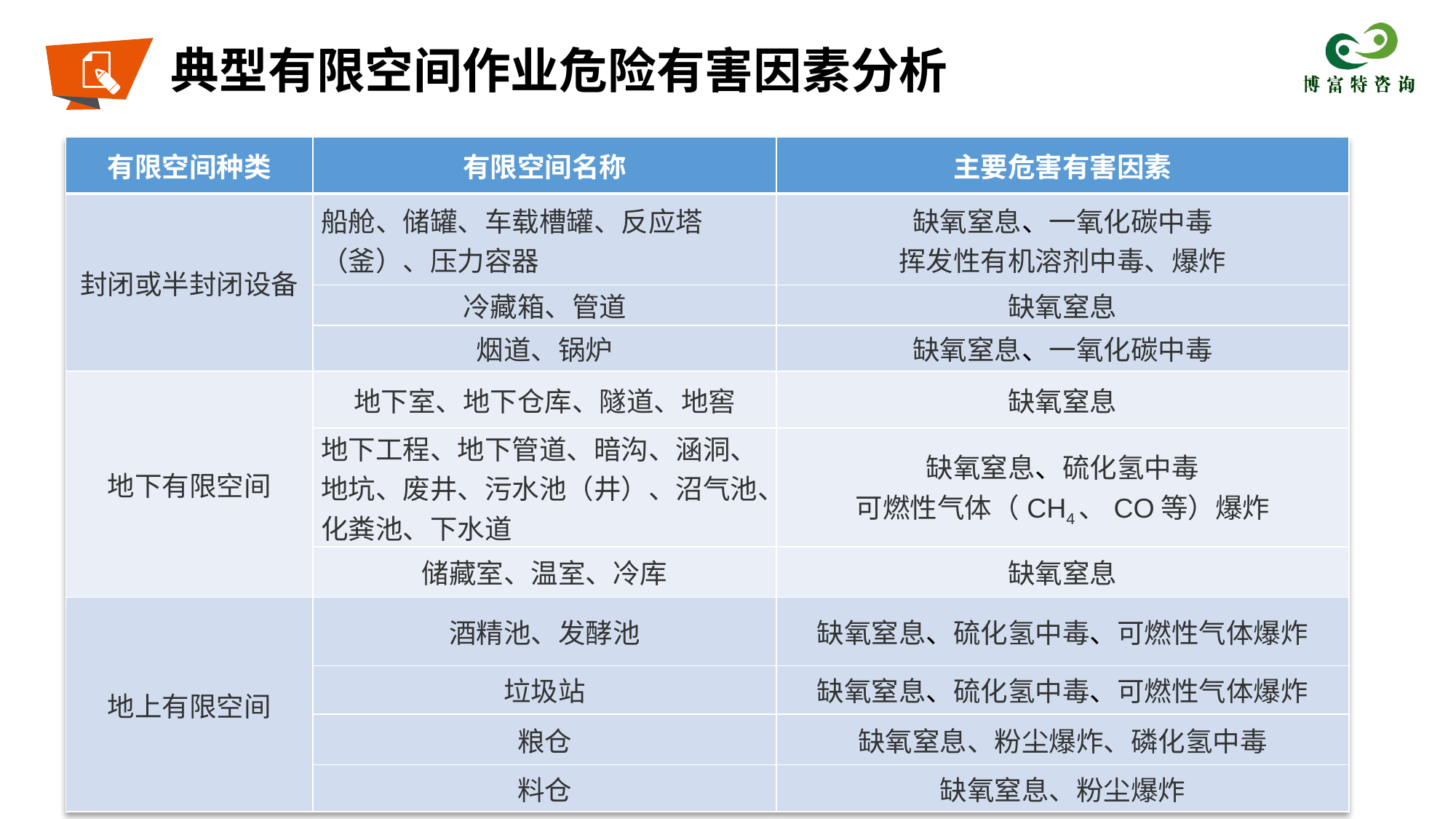

典型有限空间作业危险有害因素分析

| 有限空间种类 | 有限空间名称 | 主要危害有害因素 |
| --- | --- | --- |
| 封闭或半封闭设备 | 船舱、储罐、车载槽罐、反应塔（釜）、压力容器 | 缺氧窒息、一氧化碳中毒 挥发性有机溶剂中毒、爆炸 |
|  | 冷藏箱、管道 | 缺氧窒息 |
|  | 烟道、锅炉 | 缺氧窒息、一氧化碳中毒 |
| 地下有限空间 | 地下室、地下仓库、隧道、地窖 | 缺氧窒息 |
|  | 地下工程、地下管道、暗沟、涵洞、地坑、废井、污水池（井）、沼气池、化粪池、下水道 | 缺氧窒息、硫化氢中毒 可燃性气体（CH4、CO等）爆炸 |
|  | 储藏室、温室、冷库 | 缺氧窒息 |
| 地上有限空间 | 酒精池、发酵池 | 缺氧窒息、硫化氢中毒、可燃性气体爆炸 |
|  | 垃圾站 | 缺氧窒息、硫化氢中毒、可燃性气体爆炸 |
|  | 粮仓 | 缺氧窒息、粉尘爆炸、磷化氢中毒 |
|  | 料仓 | 缺氧窒息、粉尘爆炸 |